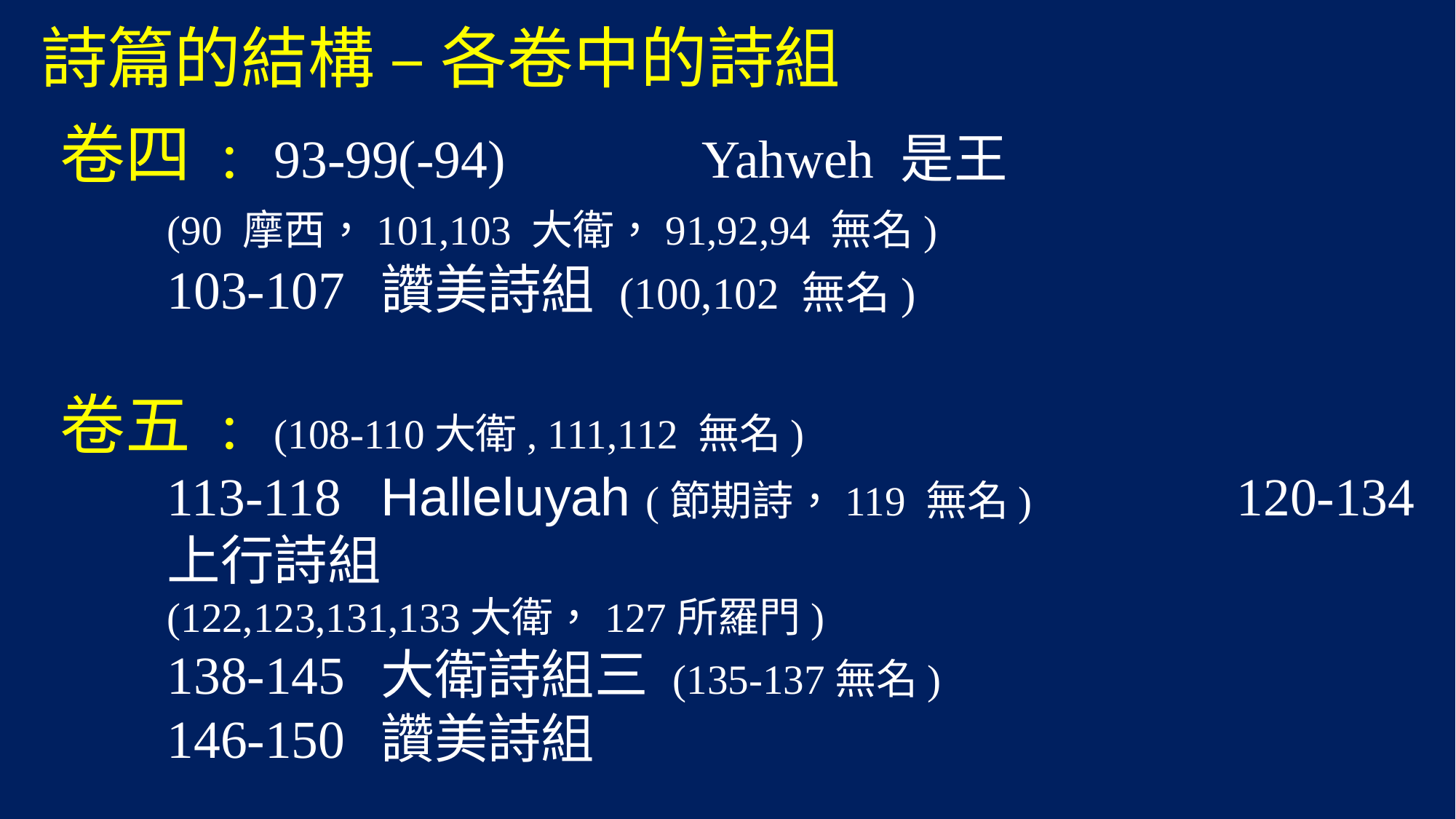

# 詩篇的結構 – 各卷中的詩組
卷四 :  	93-99(-94) 		Yahweh 是王
						(90 摩西，101,103 大衛，91,92,94 無名)
		103-107			讚美詩組 (100,102 無名)

卷五 :  					(108-110大衛, 111,112 無名)
		113-118			Halleluyah (節期詩，119 無名)			120-134			上行詩組
						(122,123,131,133大衛，127所羅門)
		138-145			大衛詩組三 (135-137無名)
		146-150			讚美詩組